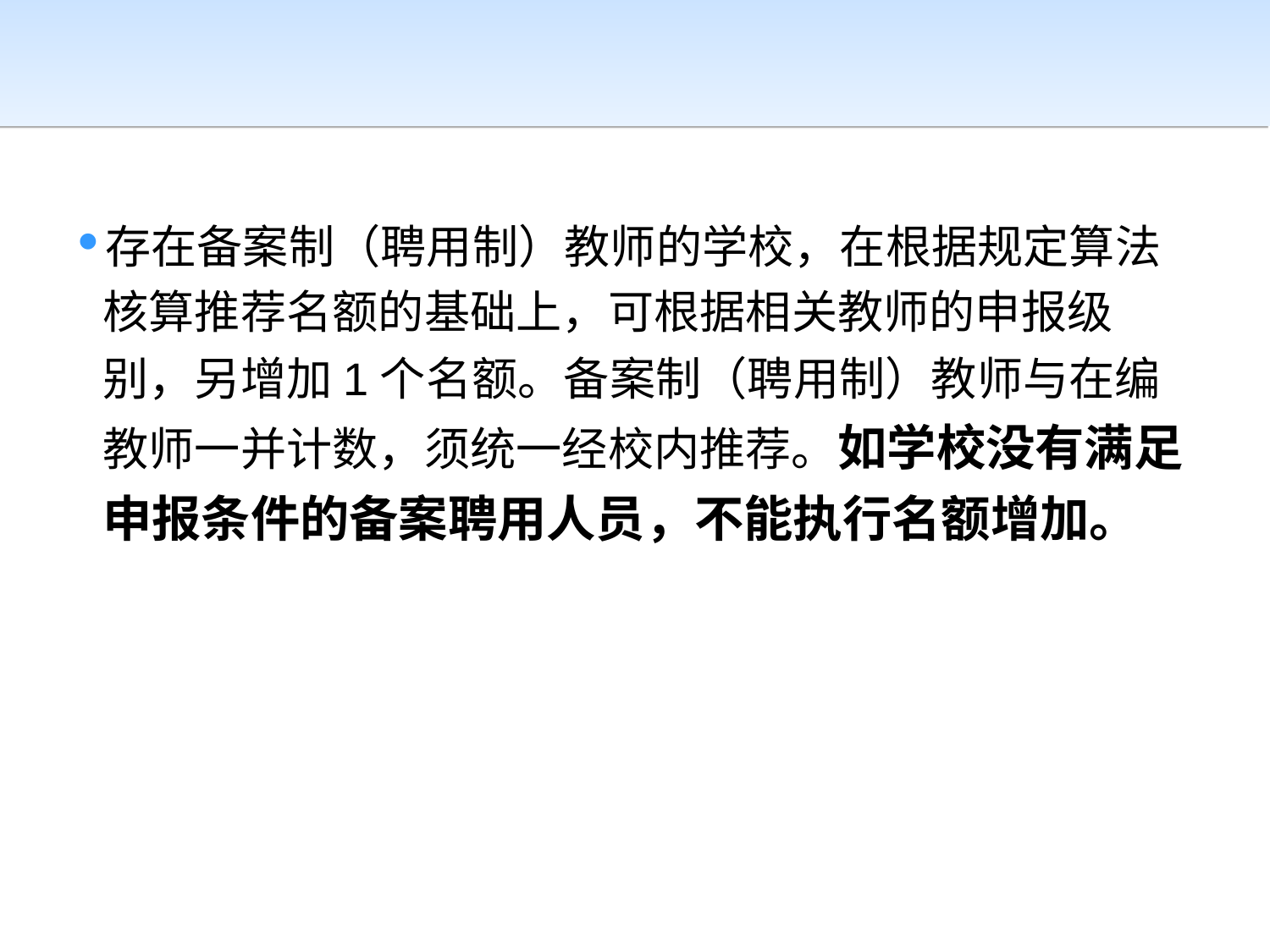

#
存在备案制（聘用制）教师的学校，在根据规定算法核算推荐名额的基础上，可根据相关教师的申报级别，另增加1个名额。备案制（聘用制）教师与在编教师一并计数，须统一经校内推荐。如学校没有满足申报条件的备案聘用人员，不能执行名额增加。